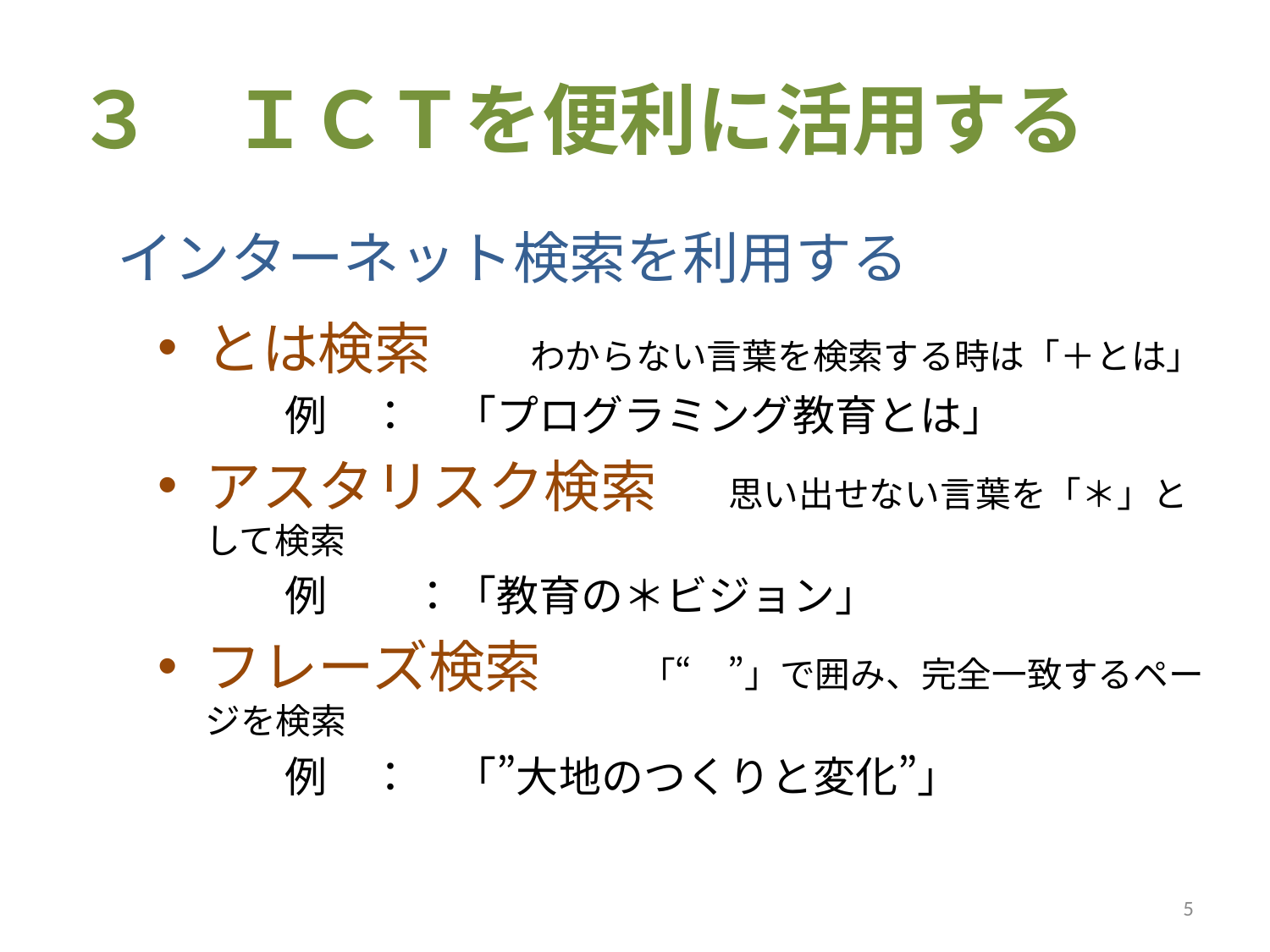

# ３　ＩＣＴを便利に活用する
インターネット検索を利用する
とは検索　　わからない言葉を検索する時は「＋とは」
　　　例　：　「プログラミング教育とは」
アスタリスク検索　　思い出せない言葉を「＊」として検索
　　　例　　：「教育の＊ビジョン」
フレーズ検索　　「“　”」で囲み、完全一致するページを検索
　　　例　：　「”大地のつくりと変化”」
5